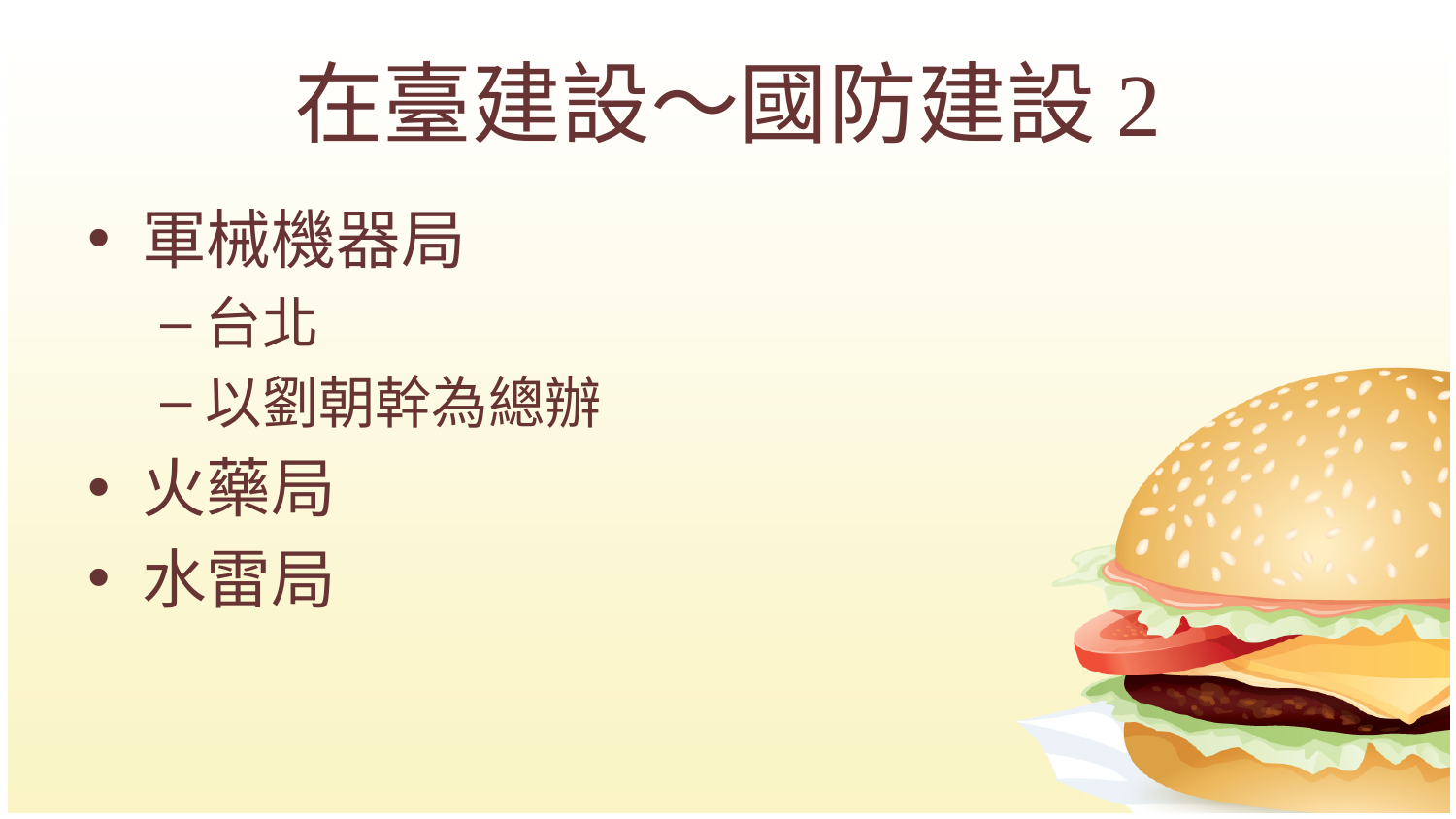

# 在臺建設～國防建設2
軍械機器局
台北
以劉朝幹為總辦
火藥局
水雷局